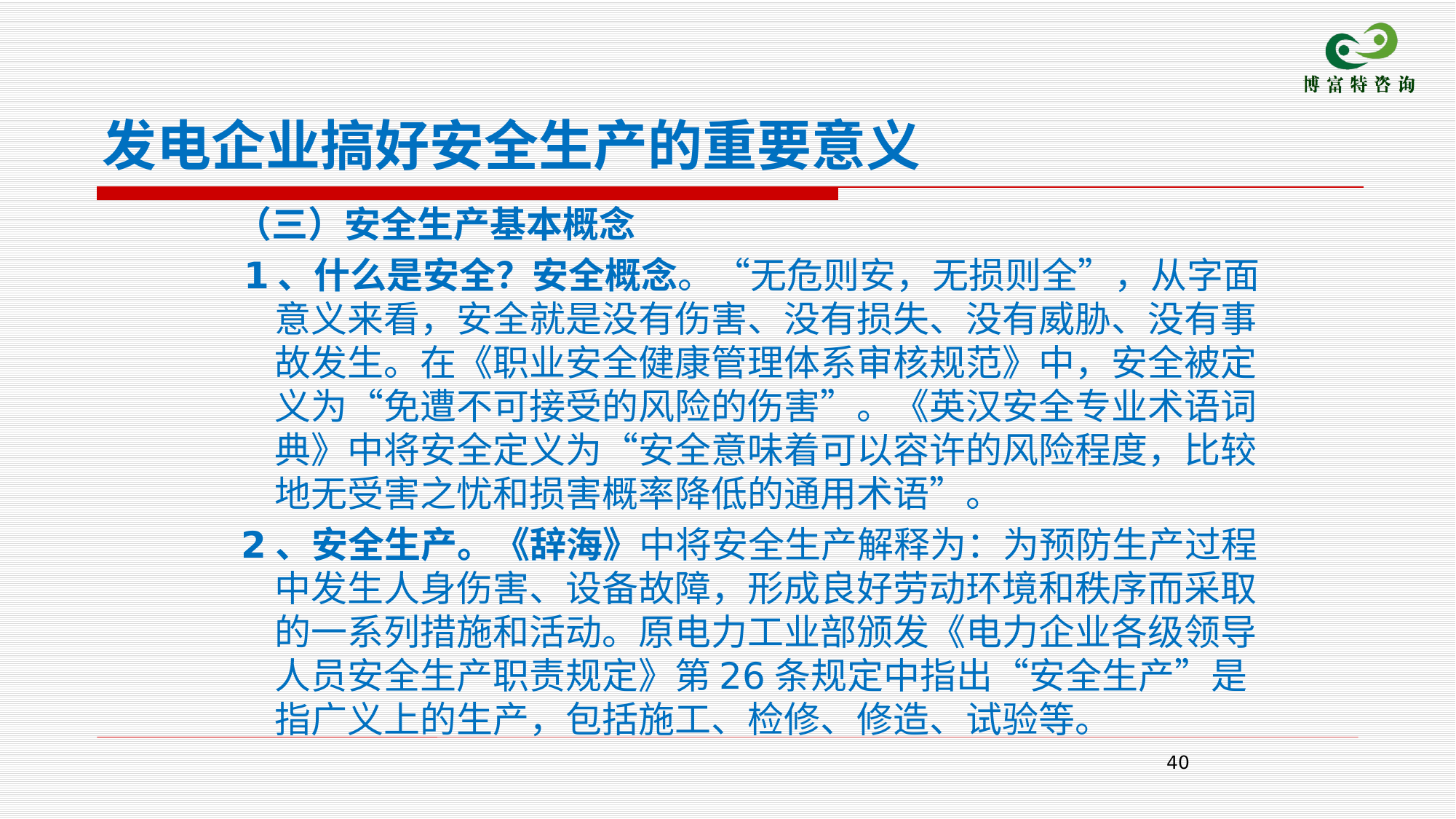

发电企业搞好安全生产的重要意义
 （三）安全生产基本概念
  1、什么是安全？安全概念。“无危则安，无损则全”，从字面意义来看，安全就是没有伤害、没有损失、没有威胁、没有事故发生。在《职业安全健康管理体系审核规范》中，安全被定义为“免遭不可接受的风险的伤害”。《英汉安全专业术语词典》中将安全定义为“安全意味着可以容许的风险程度，比较地无受害之忧和损害概率降低的通用术语”。
  2、安全生产。《辞海》中将安全生产解释为：为预防生产过程中发生人身伤害、设备故障，形成良好劳动环境和秩序而采取的一系列措施和活动。原电力工业部颁发《电力企业各级领导人员安全生产职责规定》第26条规定中指出“安全生产”是指广义上的生产，包括施工、检修、修造、试验等。

40